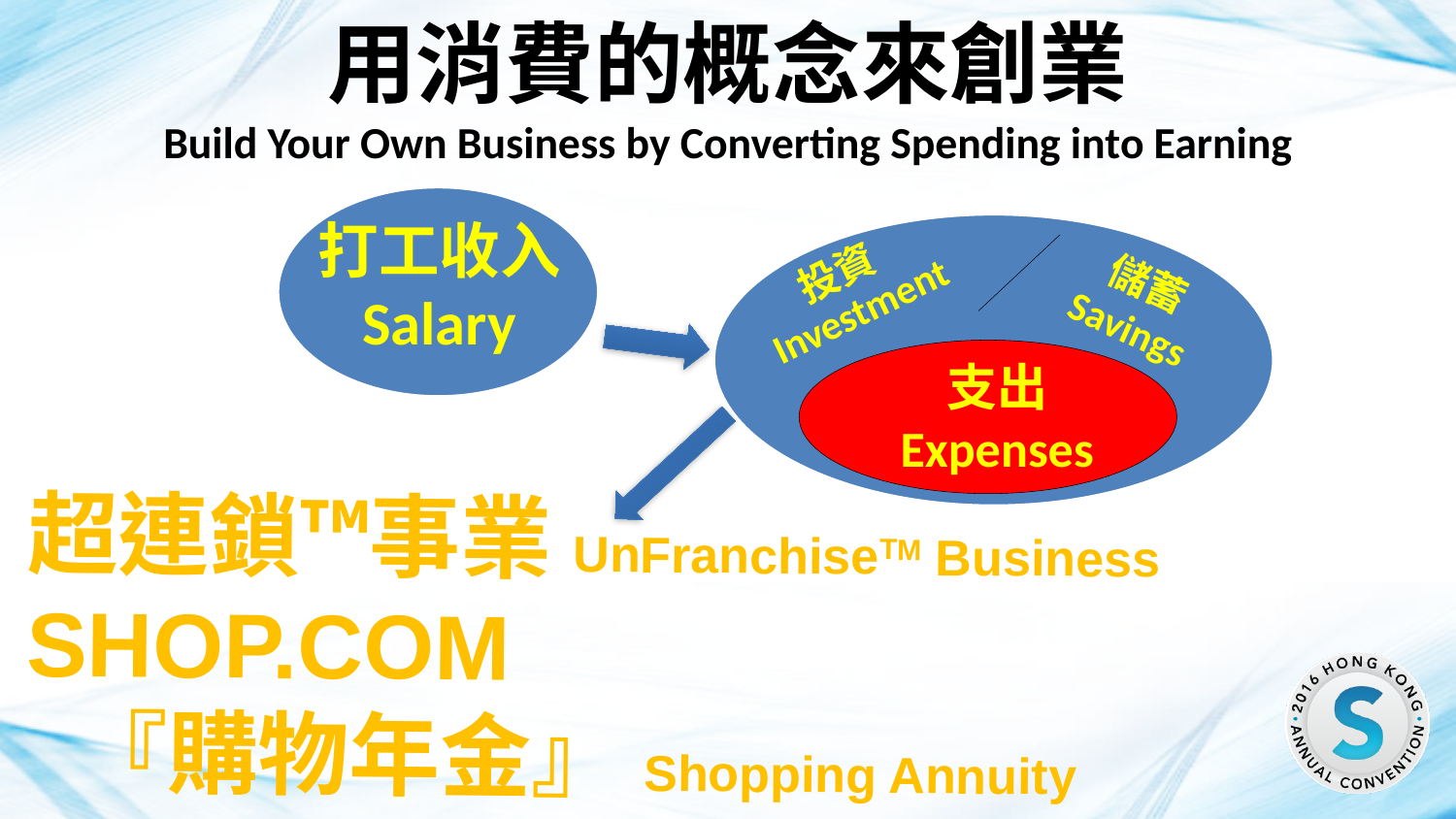

# 用消費的概念來創業 Build Your Own Business by Converting Spending into Earning

打工收入
Salary
投資Investment
儲蓄
Savings

支出 Expenses

超連鎖™事業UnFranchiseTM Business
SHOP.COM
『購物年金』Shopping Annuity